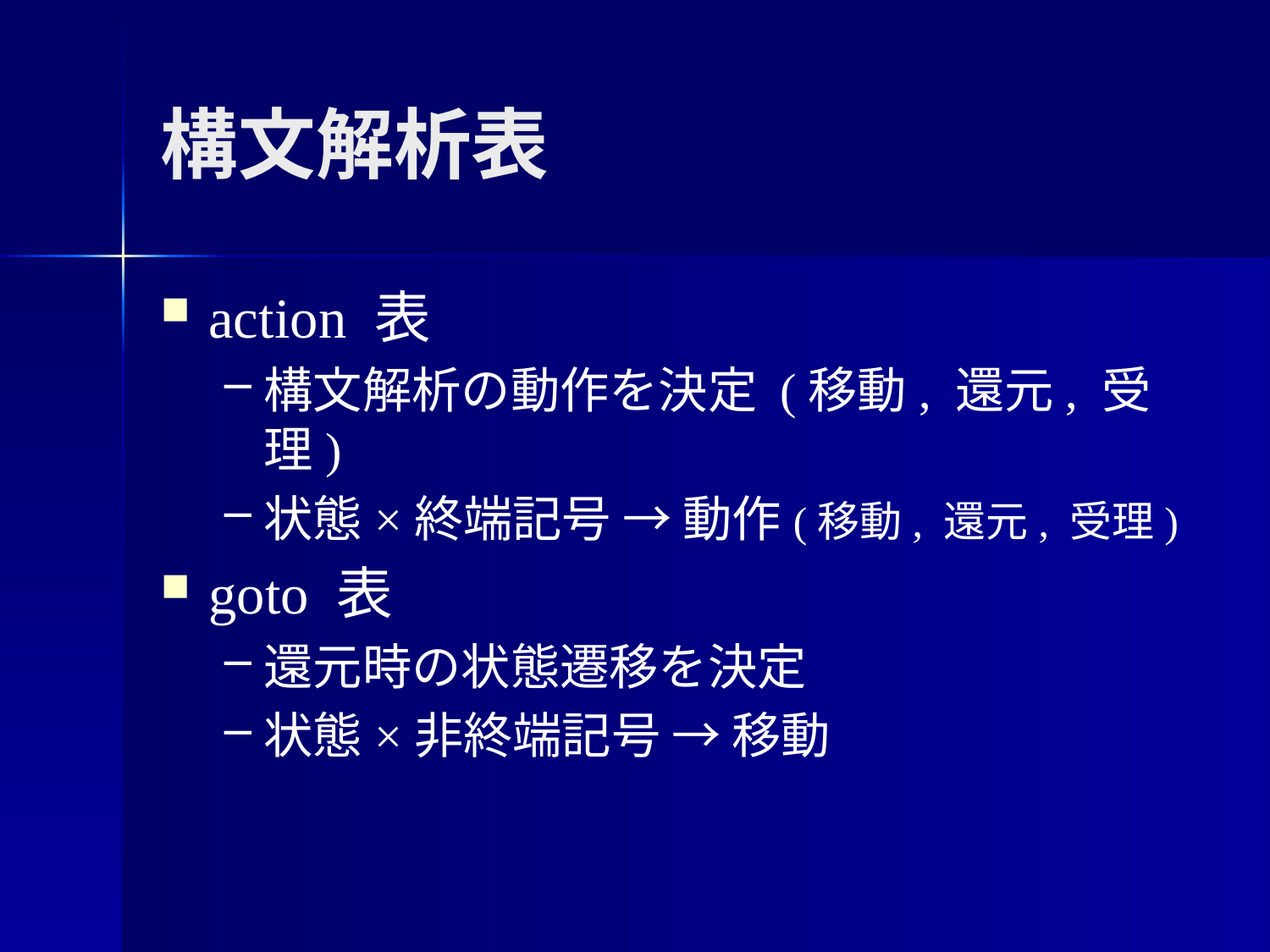

# 構文解析表
action 表
構文解析の動作を決定 (移動, 還元, 受理)
状態×終端記号 → 動作(移動, 還元, 受理)
goto 表
還元時の状態遷移を決定
状態×非終端記号 → 移動